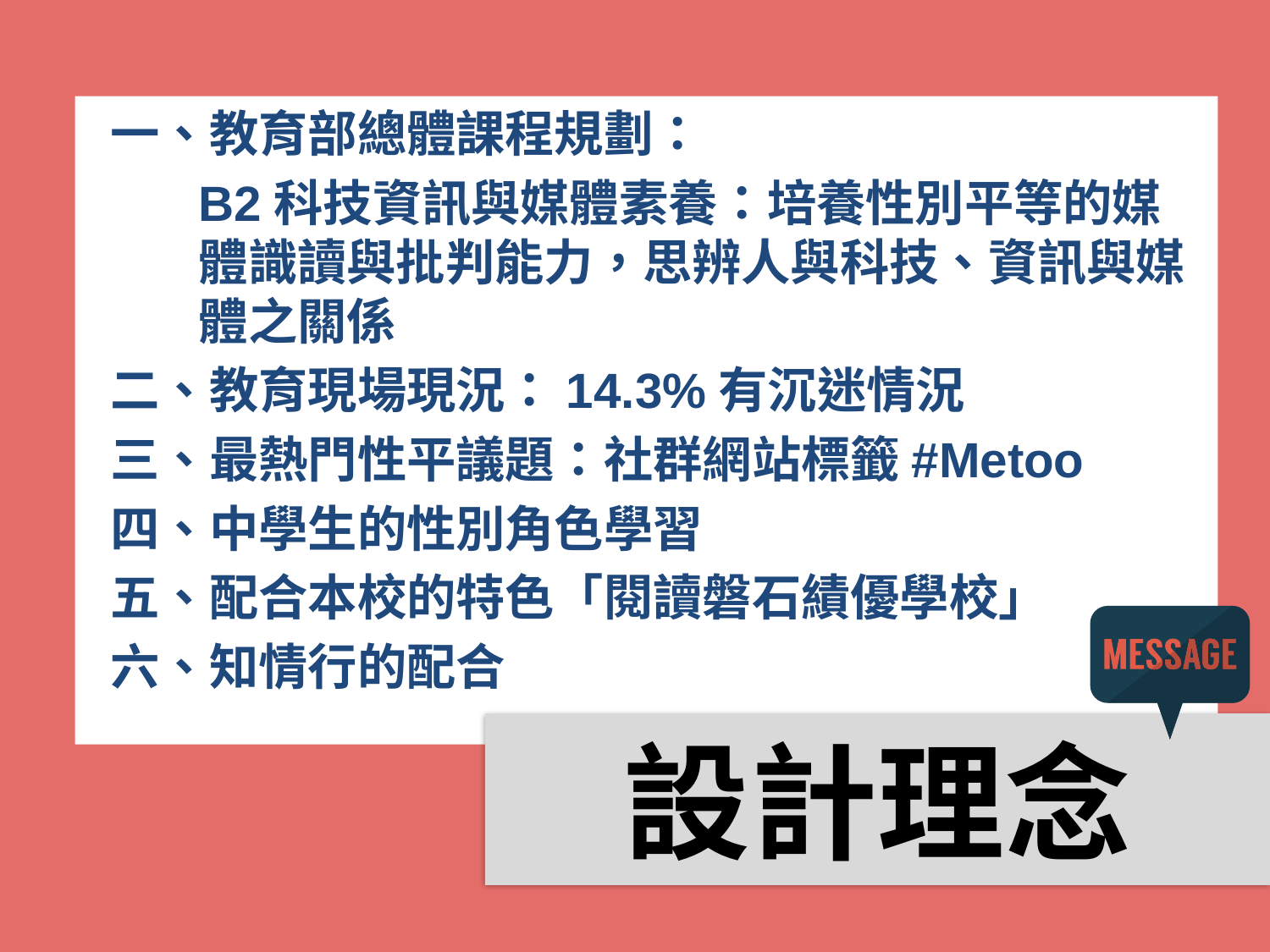

一、教育部總體課程規劃：
B2科技資訊與媒體素養：培養性別平等的媒體識讀與批判能力，思辨人與科技、資訊與媒體之關係
 二、教育現場現況：14.3%有沉迷情況
 三、最熱門性平議題：社群網站標籤#Metoo
 四、中學生的性別角色學習
 五、配合本校的特色「閱讀磐石績優學校」
 六、知情行的配合

# 設計理念